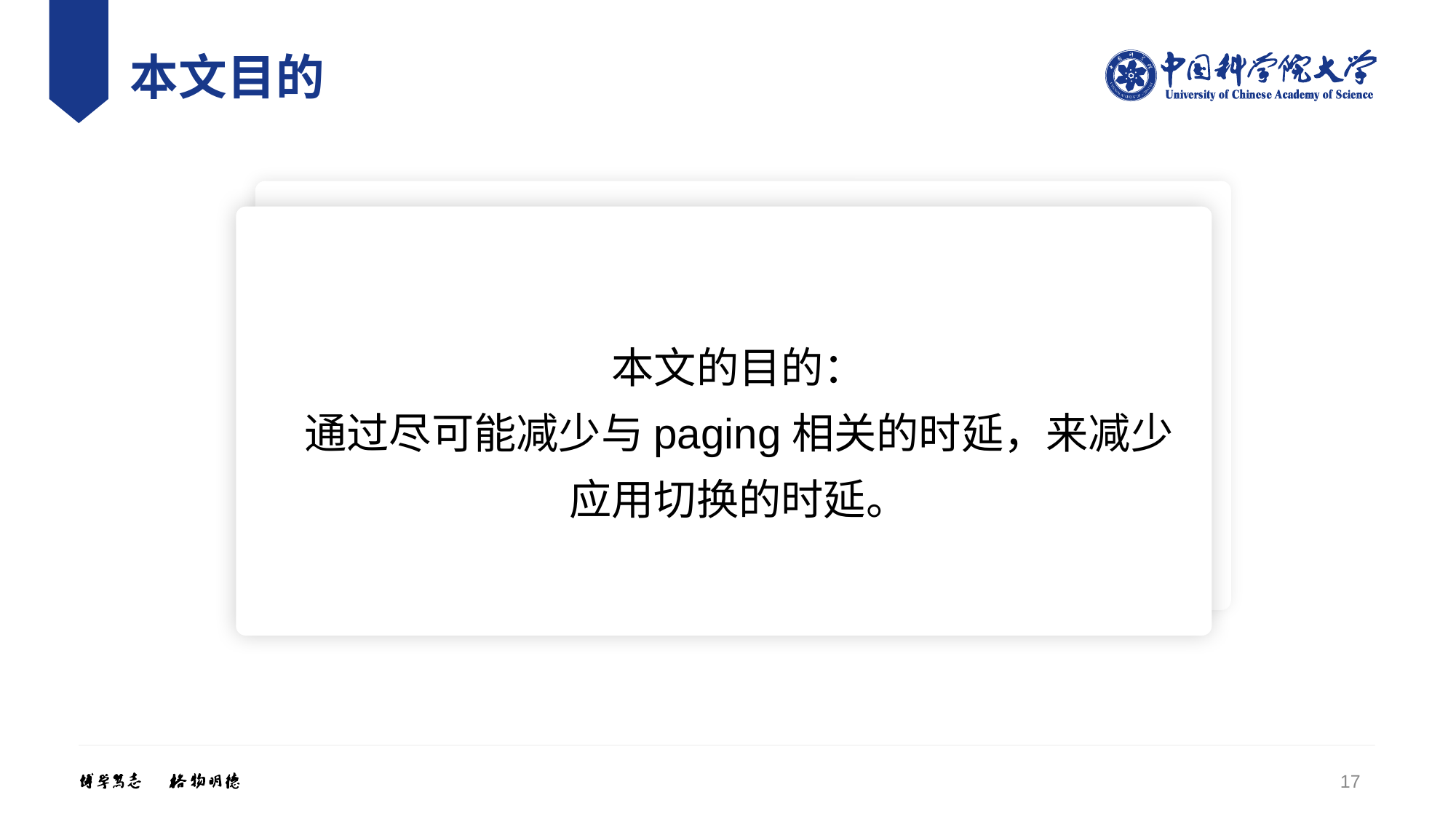

# 本文目的

本文的目的：
通过尽可能减少与paging相关的时延，来减少应用切换的时延。
17